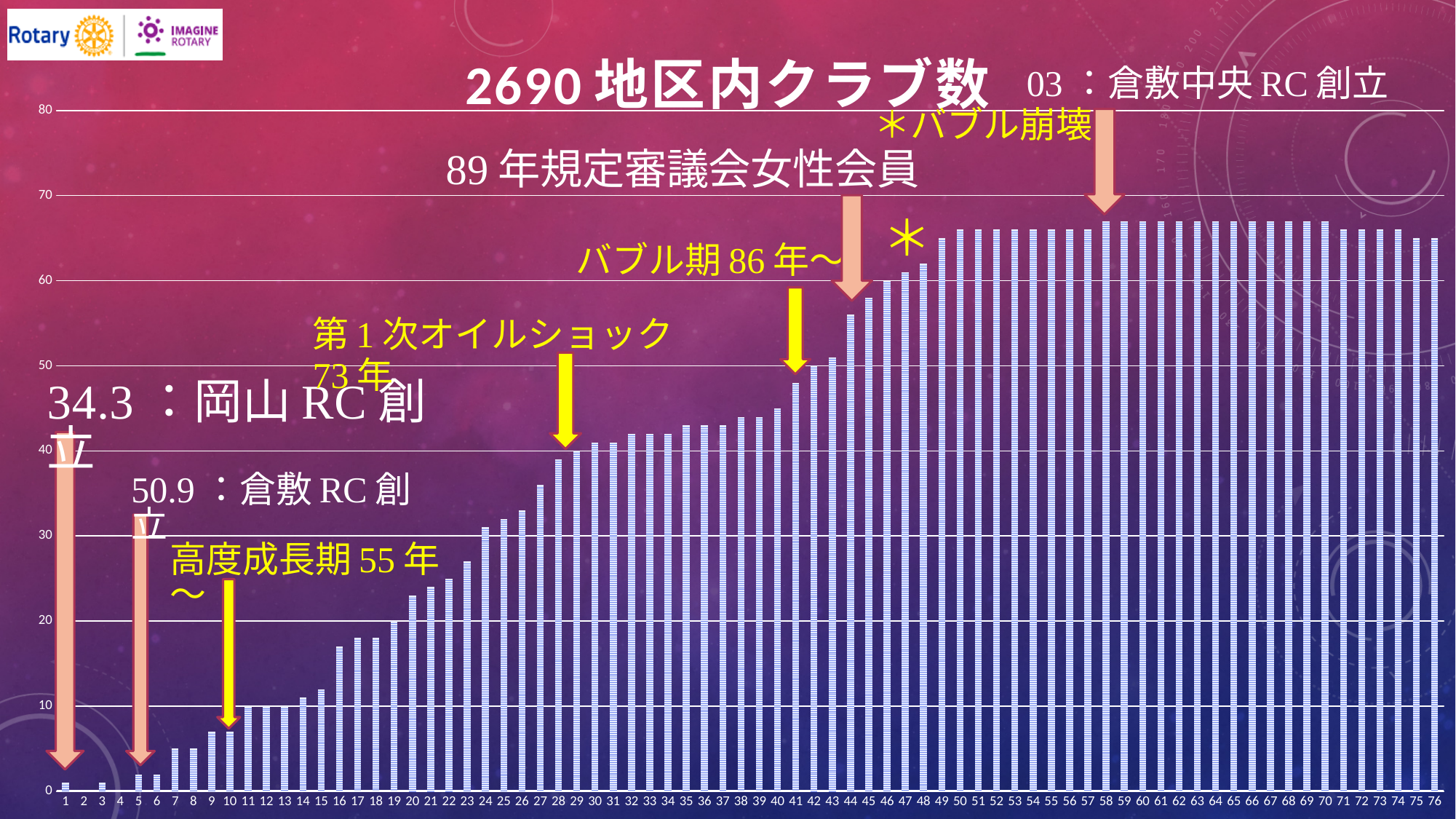

### Chart: 2690地区内クラブ数

| Category |  |
|---|---|